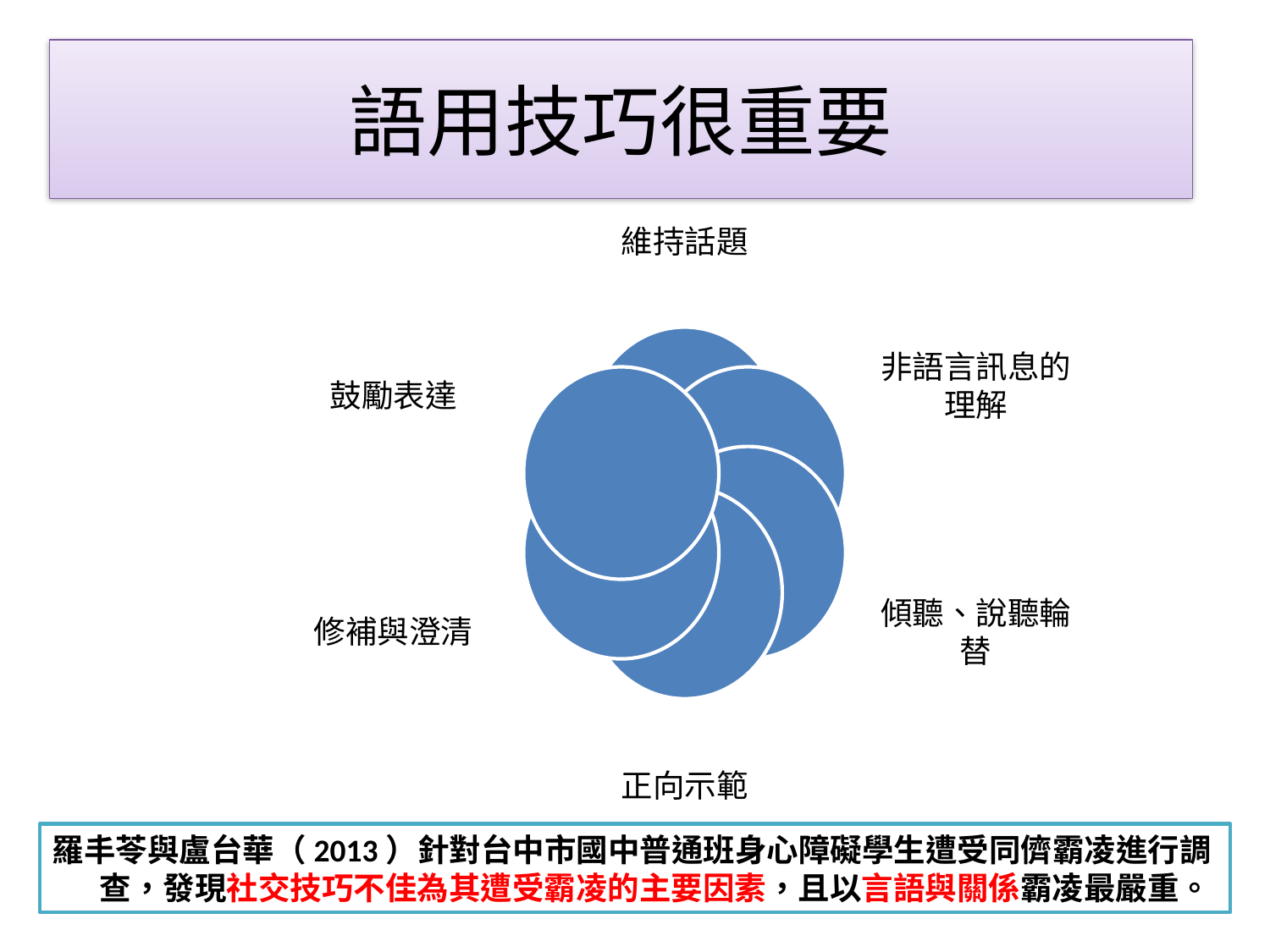

# 語用技巧很重要
維持話題
非語言訊息的理解
傾聽、說聽輪替
正向示範
修補與澄清
鼓勵表達
羅丰苓與盧台華（2013）針對台中市國中普通班身心障礙學生遭受同儕霸凌進行調查，發現社交技巧不佳為其遭受霸凌的主要因素，且以言語與關係霸凌最嚴重。